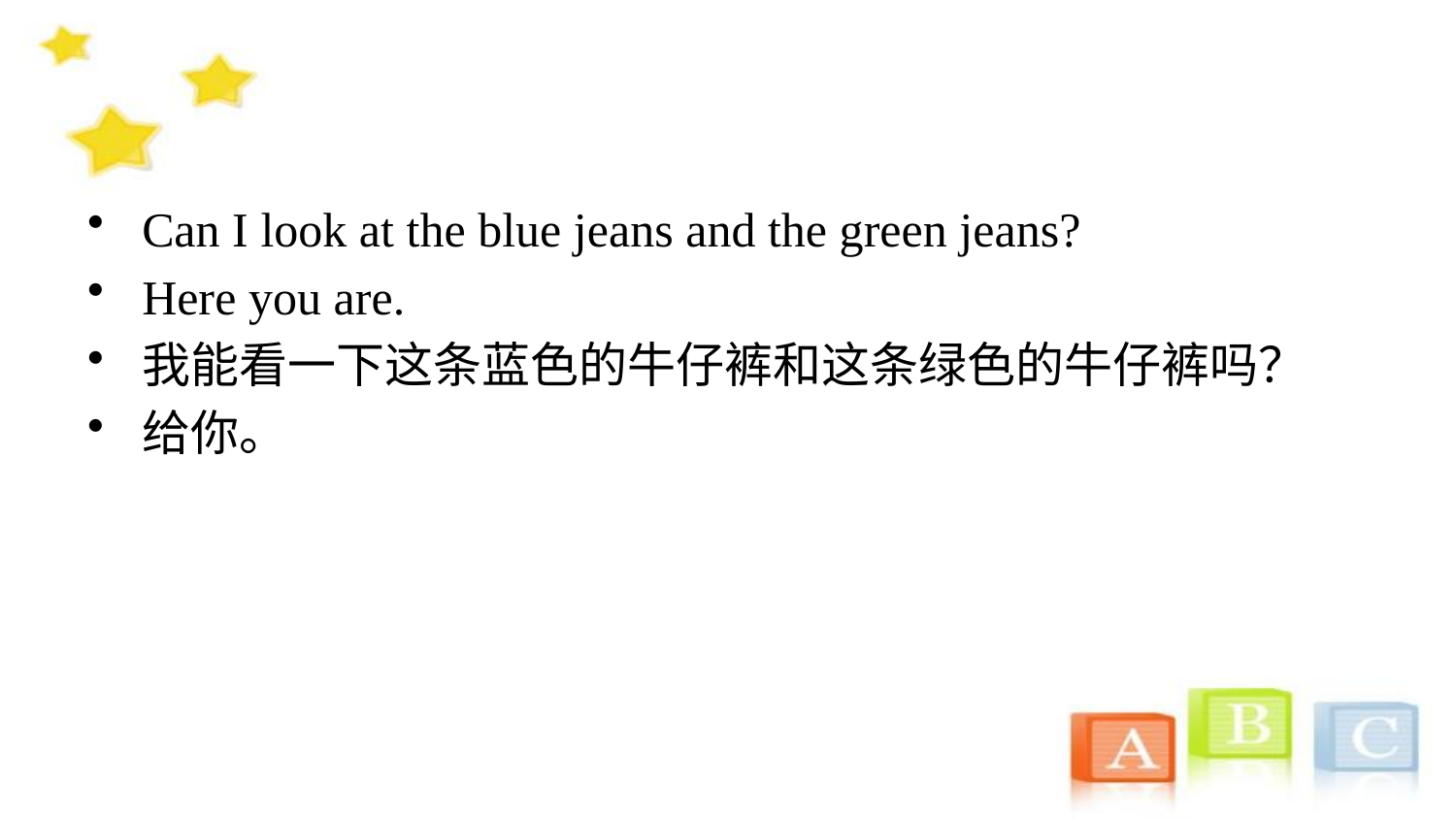

#
Can I look at the blue jeans and the green jeans?
Here you are.
我能看一下这条蓝色的牛仔裤和这条绿色的牛仔裤吗？
给你。